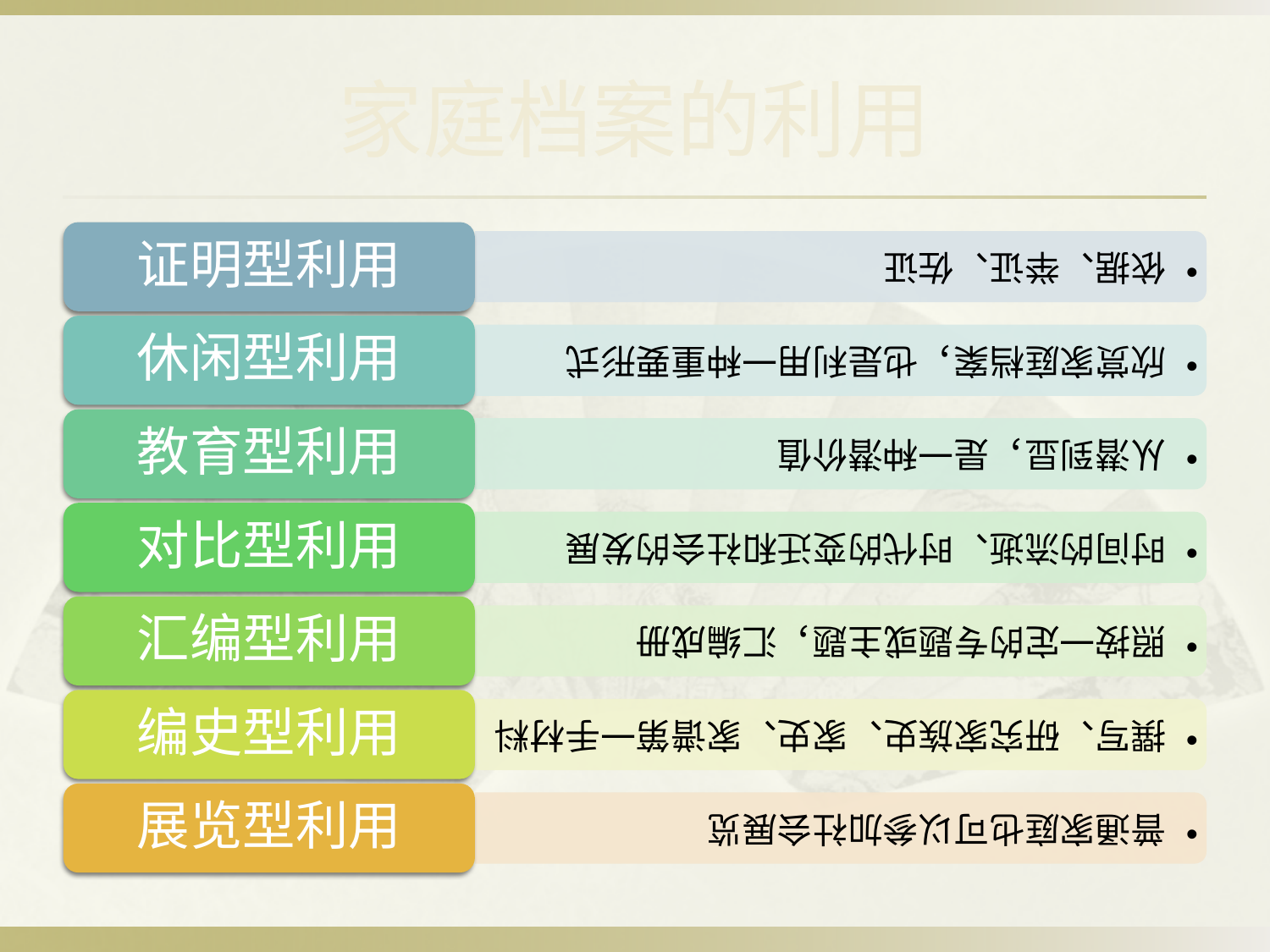

# 家庭档案的利用
依据、举证、佐证
证明型利用
欣赏家庭档案，也是利用一种重要形式
休闲型利用
从潜到显，是一种潜价值
教育型利用
时间的流逝、时代的变迁和社会的发展
对比型利用
照按一定的专题或主题，汇编成册
汇编型利用
撰写、研究家族史、家史、家谱第一手材料
编史型利用
普通家庭也可以参加社会展览
展览型利用
99